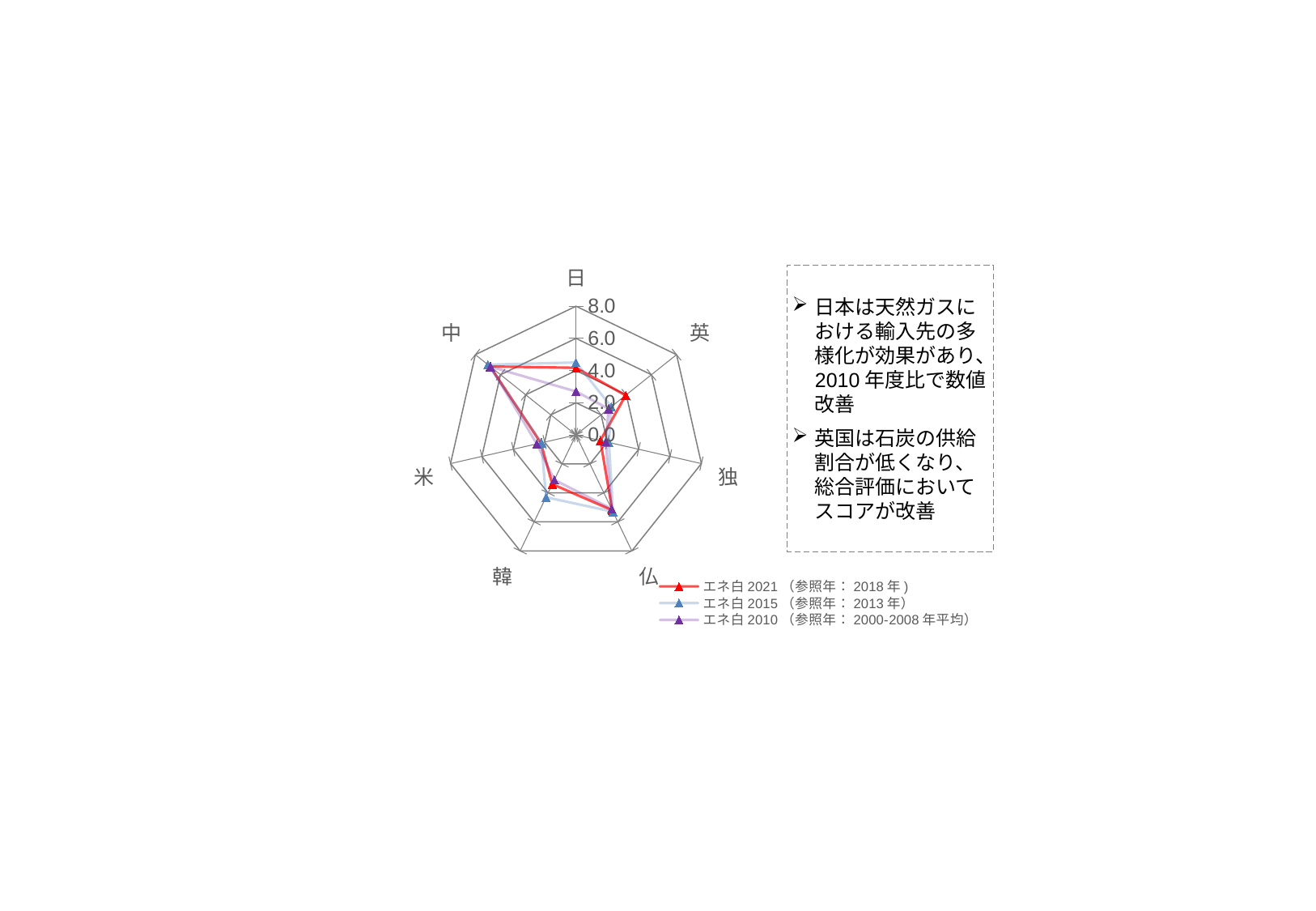

### Chart

| Category | エネ白2021（参照年：2018年) | エネ白2015（参照年：2013年） | エネ白2010（参照年：2000-2008年平均） |
|---|---|---|---|
| 日 | 4.171263363857373 | 4.5 | 2.7 |
| 英 | 3.9471056656166077 | 2.8 | 2.6 |
| 独 | 1.5530736989260072 | 2.1 | 1.9 |
| 仏 | 5.194390012975363 | 5.3 | 5.1 |
| 韓 | 3.3940499727095195 | 4.3 | 3.1 |
| 米 | 2.2404827763093786 | 2.2 | 2.5 |
| 中 | 6.826194472514977 | 7.0 | 6.8 |
日本は天然ガスにおける輸入先の多様化が効果があり、2010年度比で数値改善
英国は石炭の供給割合が低くなり、総合評価においてスコアが改善